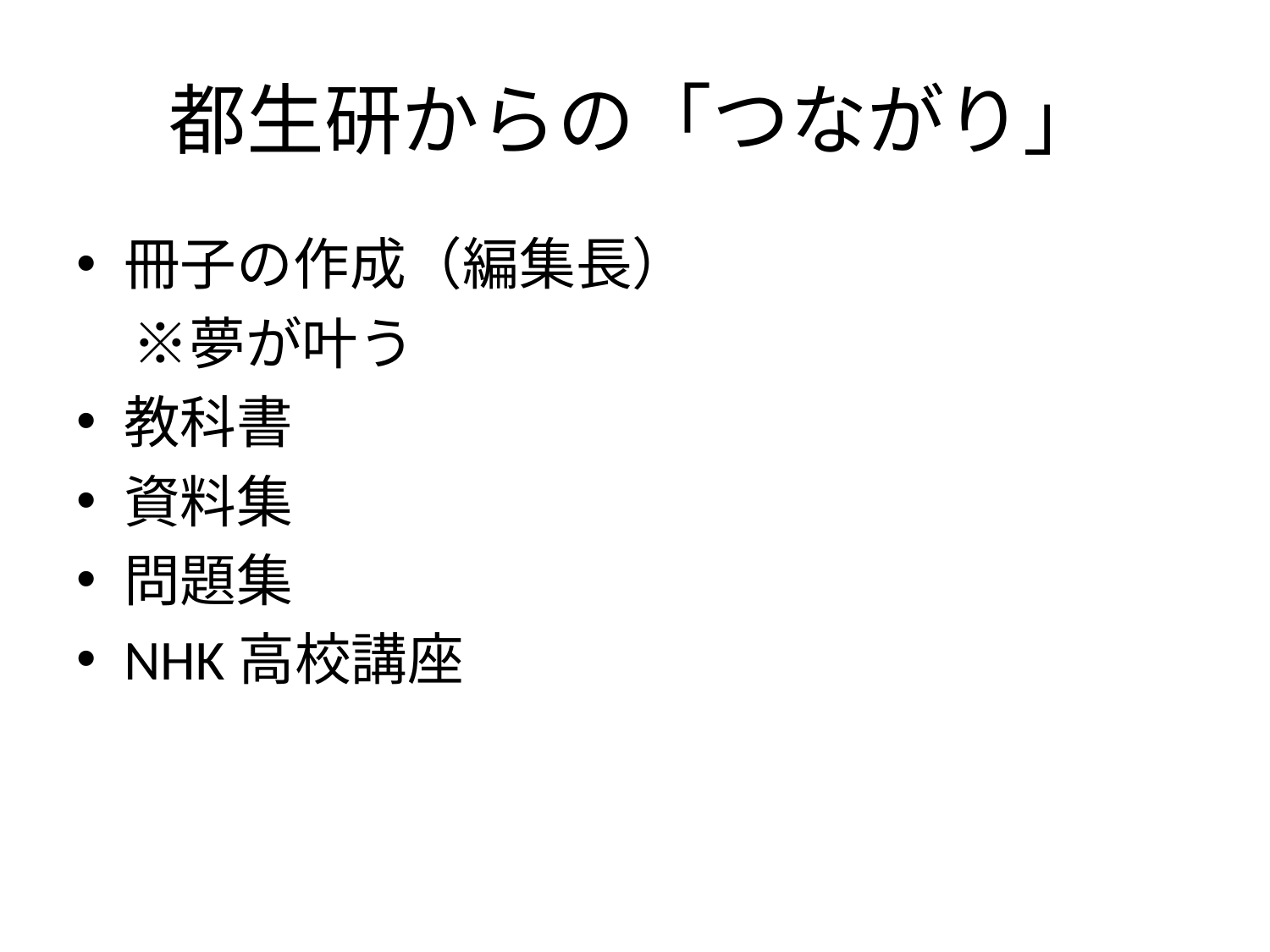

# 都生研からの「つながり」
冊子の作成（編集長）
　※夢が叶う
教科書
資料集
問題集
NHK高校講座